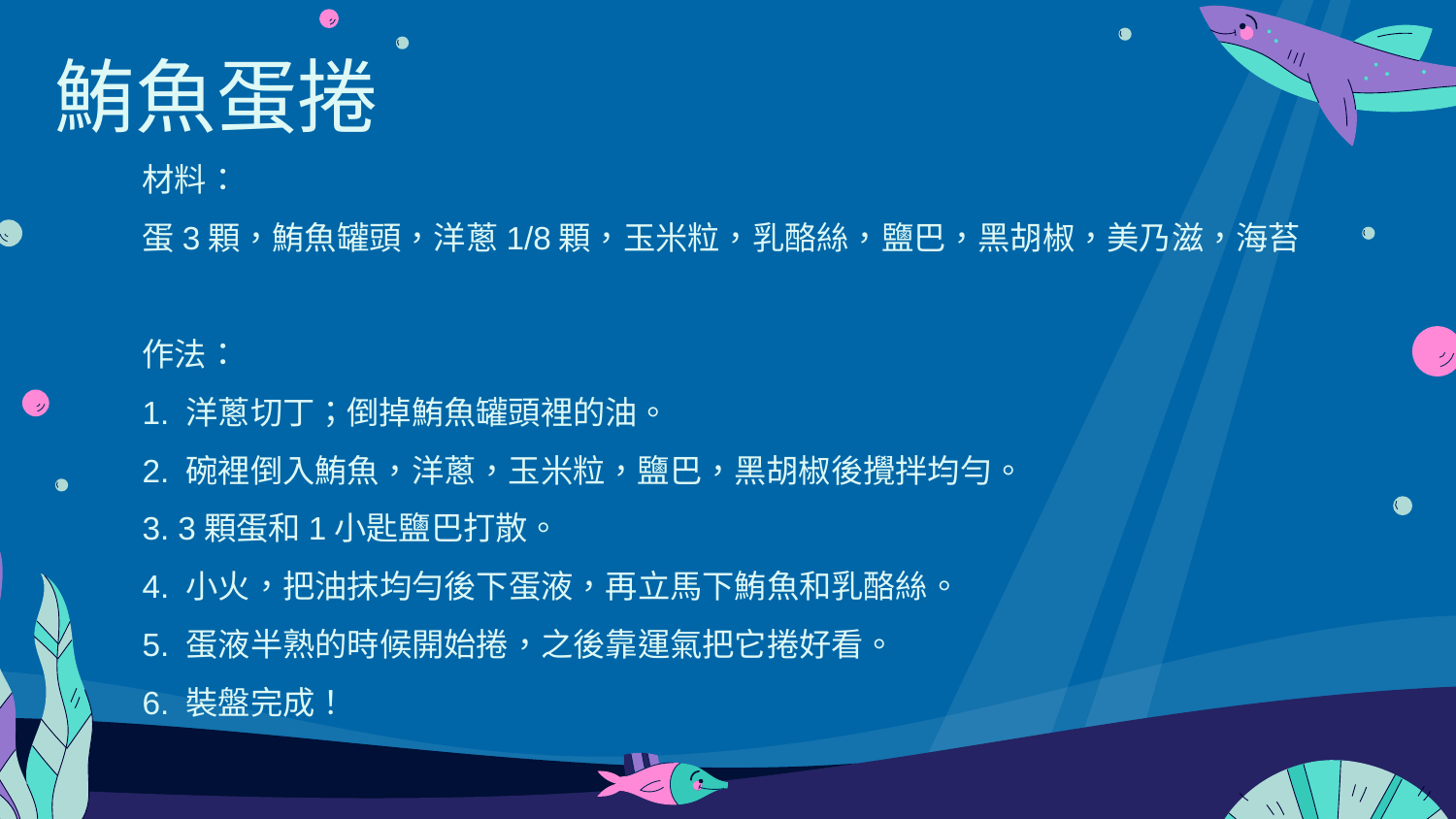

鮪魚蛋捲
材料：
蛋3顆，鮪魚罐頭，洋蔥1/8顆，玉米粒，乳酪絲，鹽巴，黑胡椒，美乃滋，海苔

作法：
1. 洋蔥切丁；倒掉鮪魚罐頭裡的油。
2. 碗裡倒入鮪魚，洋蔥，玉米粒，鹽巴，黑胡椒後攪拌均勻。
3. 3顆蛋和1小匙鹽巴打散。
4. 小火，把油抹均勻後下蛋液，再立馬下鮪魚和乳酪絲。
5. 蛋液半熟的時候開始捲，之後靠運氣把它捲好看。
6. 裝盤完成！